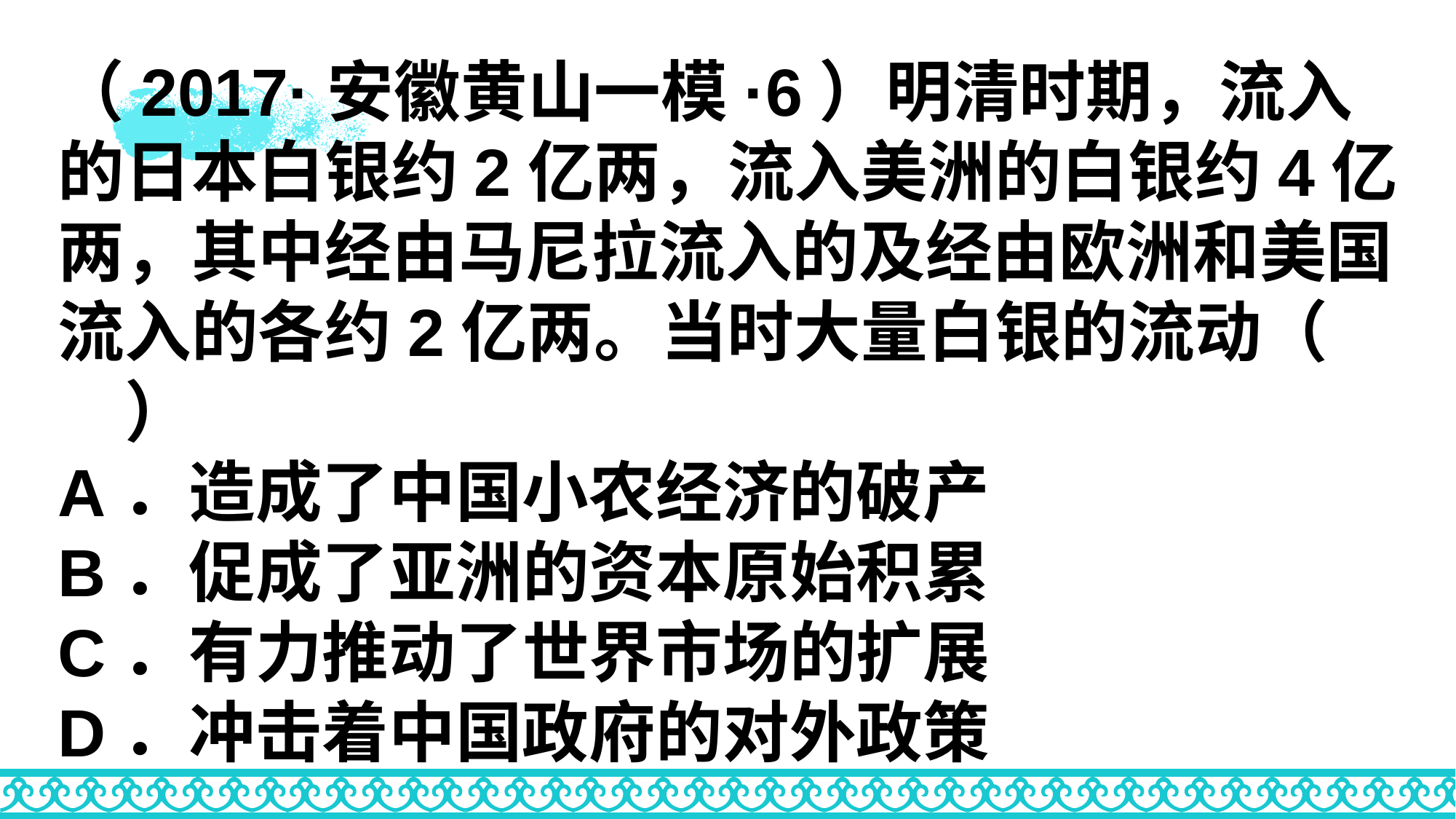

（2017·安徽黄山一模·6）明清时期，流入的日本白银约2亿两，流入美洲的白银约4亿两，其中经由马尼拉流入的及经由欧洲和美国流入的各约2亿两。当时大量白银的流动（　　）
A．造成了中国小农经济的破产
B．促成了亚洲的资本原始积累
C．有力推动了世界市场的扩展
D．冲击着中国政府的对外政策